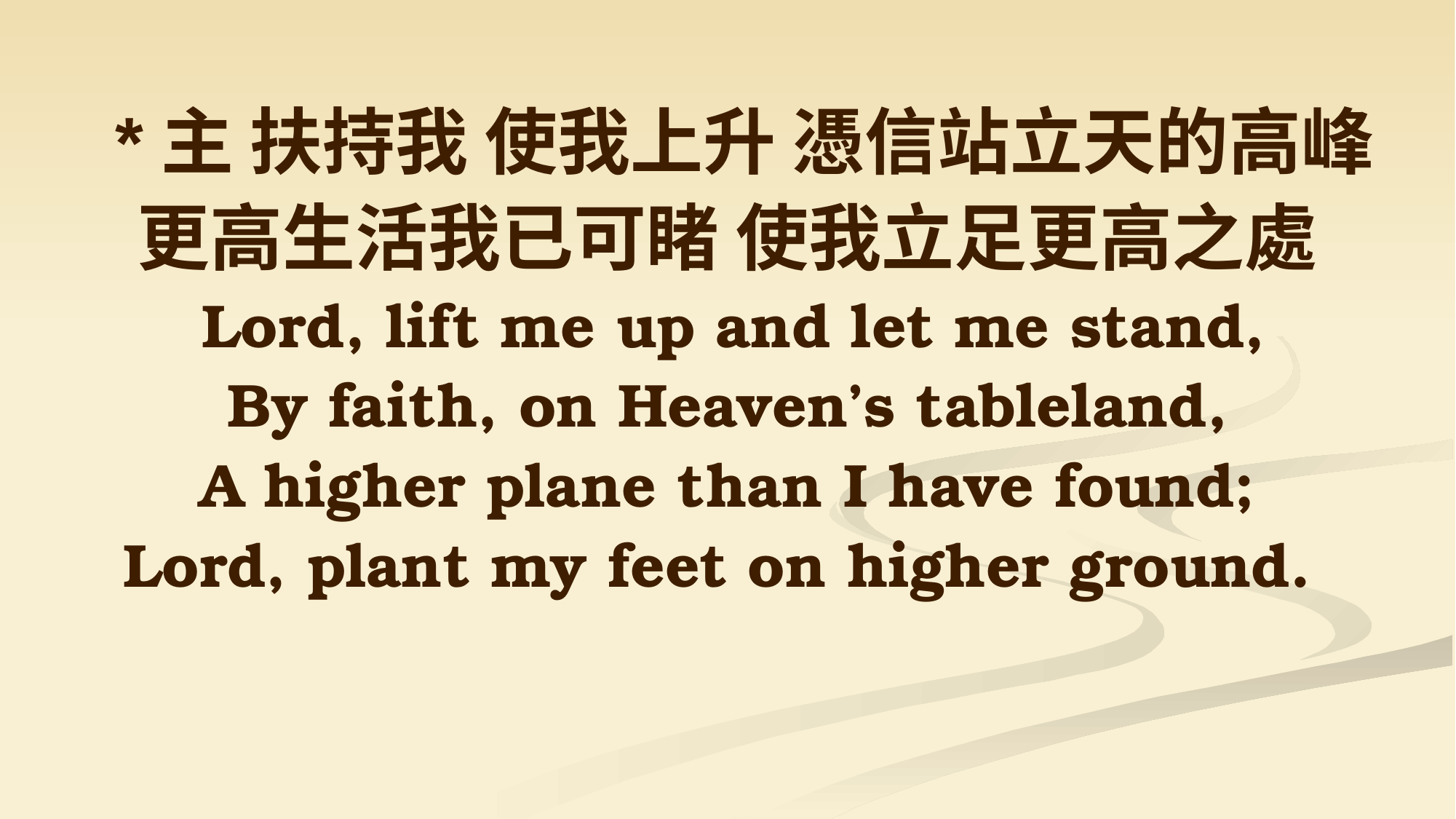

*主 扶持我 使我上升 憑信站立天的高峰
更高生活我已可睹 使我立足更高之處
 Lord, lift me up and let me stand,
By faith, on Heaven’s tableland,
A higher plane than I have found;
Lord, plant my feet on higher ground.